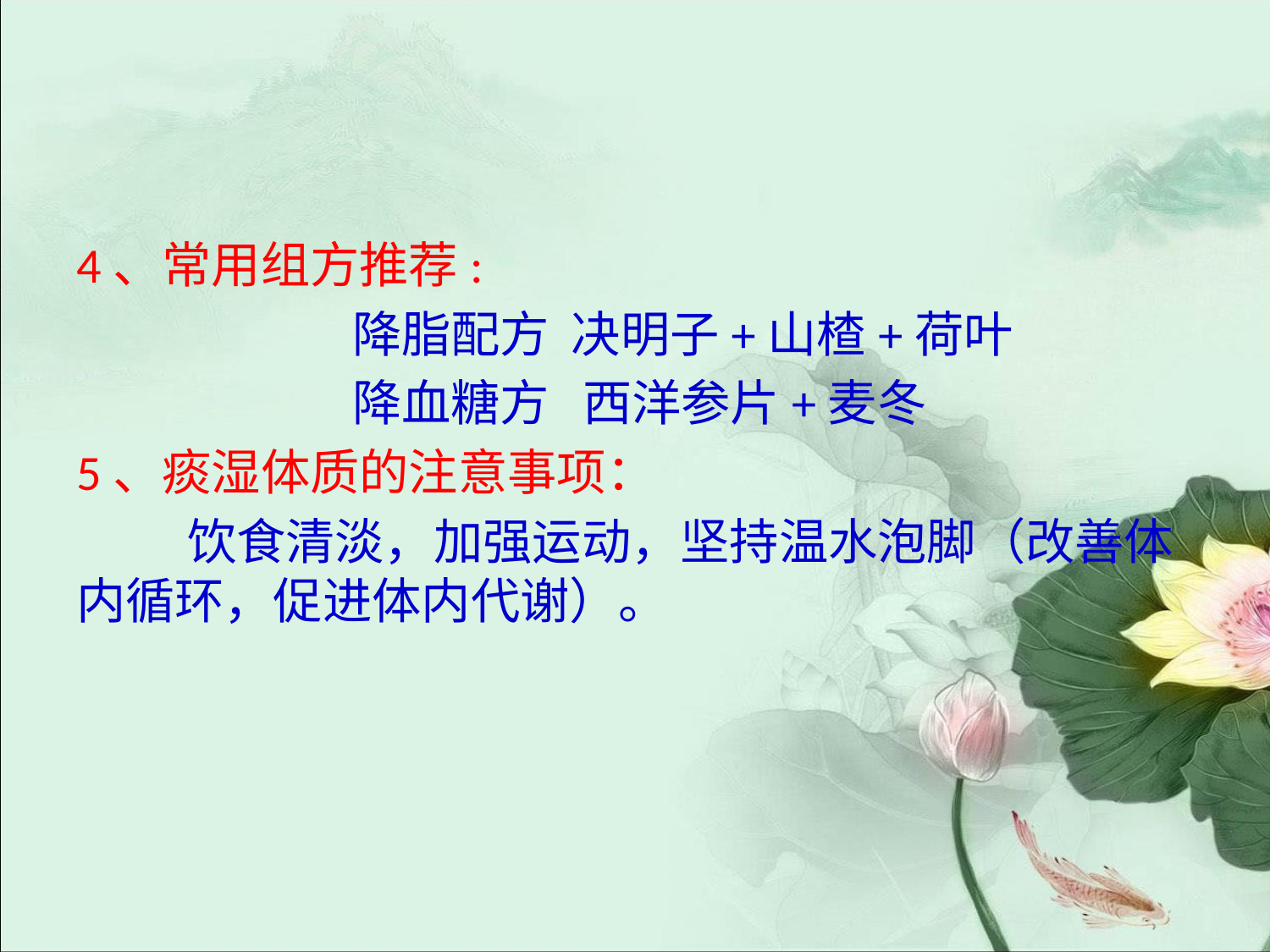

4、常用组方推荐:
                        降脂配方  决明子+山楂+荷叶
                        降血糖方   西洋参片+麦冬
5、痰湿体质的注意事项：
         饮食清淡，加强运动，坚持温水泡脚（改善体内循环，促进体内代谢）。